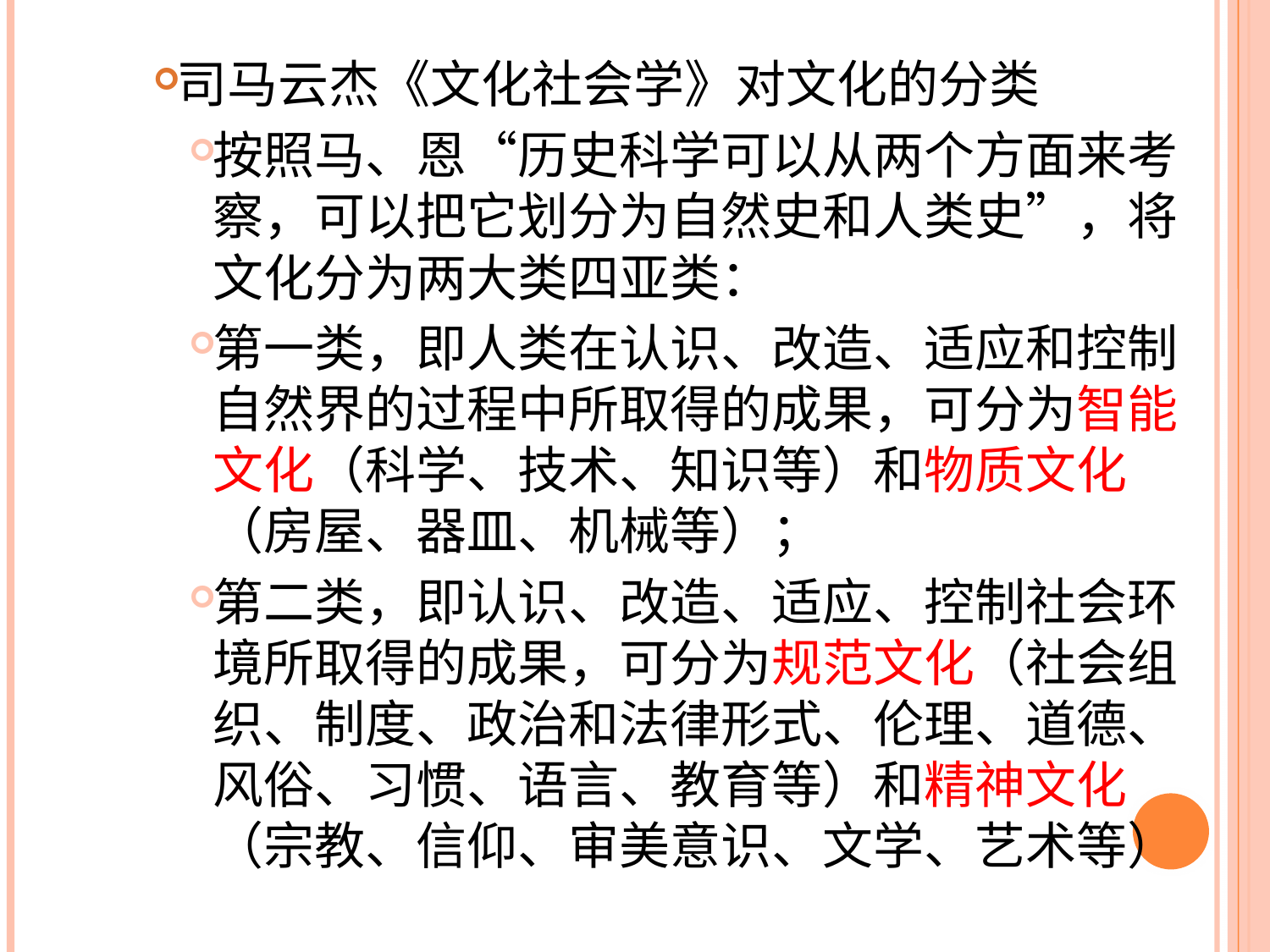

司马云杰《文化社会学》对文化的分类
按照马、恩“历史科学可以从两个方面来考察，可以把它划分为自然史和人类史”，将文化分为两大类四亚类：
第一类，即人类在认识、改造、适应和控制自然界的过程中所取得的成果，可分为智能文化（科学、技术、知识等）和物质文化（房屋、器皿、机械等）；
第二类，即认识、改造、适应、控制社会环境所取得的成果，可分为规范文化（社会组织、制度、政治和法律形式、伦理、道德、风俗、习惯、语言、教育等）和精神文化（宗教、信仰、审美意识、文学、艺术等）